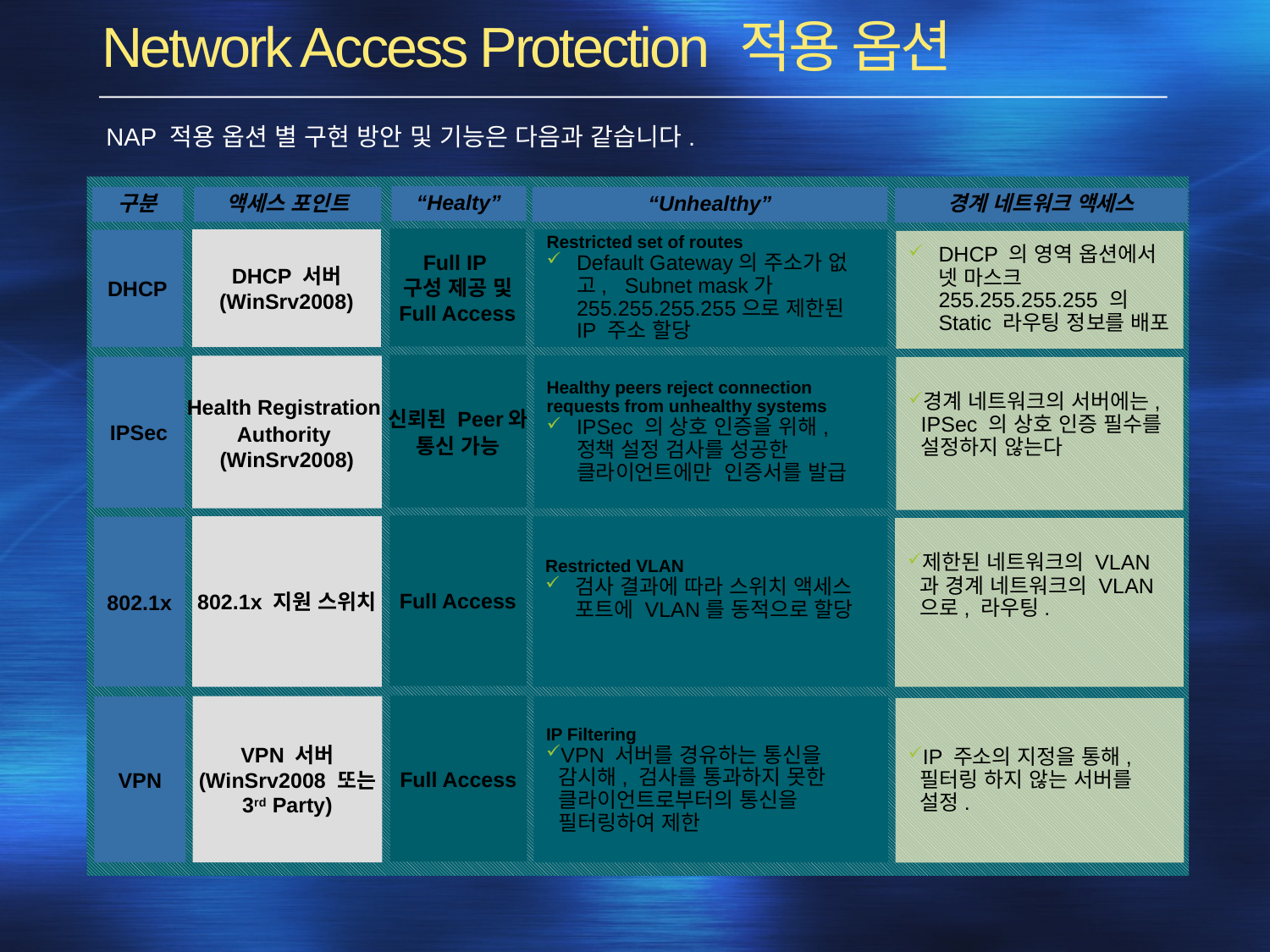

Network Access Protection 적용 옵션

NAP 적용 옵션 별 구현 방안 및 기능은 다음과 같습니다.

“Healty”
구분
액세스 포인트
“Unhealthy”
경계 네트워크 액세스
Full IP
구성 제공 및
Full Access
Restricted set of routes
Default Gateway의 주소가 없고,   Subnet mask가 255.255.255.255으로 제한된 IP 주소 할당
DHCP 서버
(WinSrv2008)
DHCP
DHCP 의 영역 옵션에서 넷 마스크 255.255.255.255 의  Static 라우팅 정보를 배포
신뢰된 Peer와
통신 가능
Healthy peers reject connection requests from unhealthy systems
IPSec 의 상호 인증을 위해, 정책 설정 검사를 성공한 클라이언트에만  인증서를 발급
Health Registration
Authority
(WinSrv2008)
IPSec
경계 네트워크의 서버에는, IPSec 의 상호 인증 필수를 설정하지 않는다

Full Access
802.1x 지원 스위치
Restricted VLAN
검사 결과에 따라 스위치 액세스 포트에 VLAN를 동적으로 할당

802.1x
제한된 네트워크의 VLAN 과 경계 네트워크의 VLAN 으로, 라우팅.

Full Access
IP Filtering
VPN 서버를 경유하는 통신을 감시해, 검사를 통과하지 못한 클라이언트로부터의 통신을 필터링하여 제한
VPN 서버
(WinSrv2008 또는
3rd Party)
VPN
IP 주소의 지정을 통해, 필터링 하지 않는 서버를 설정.